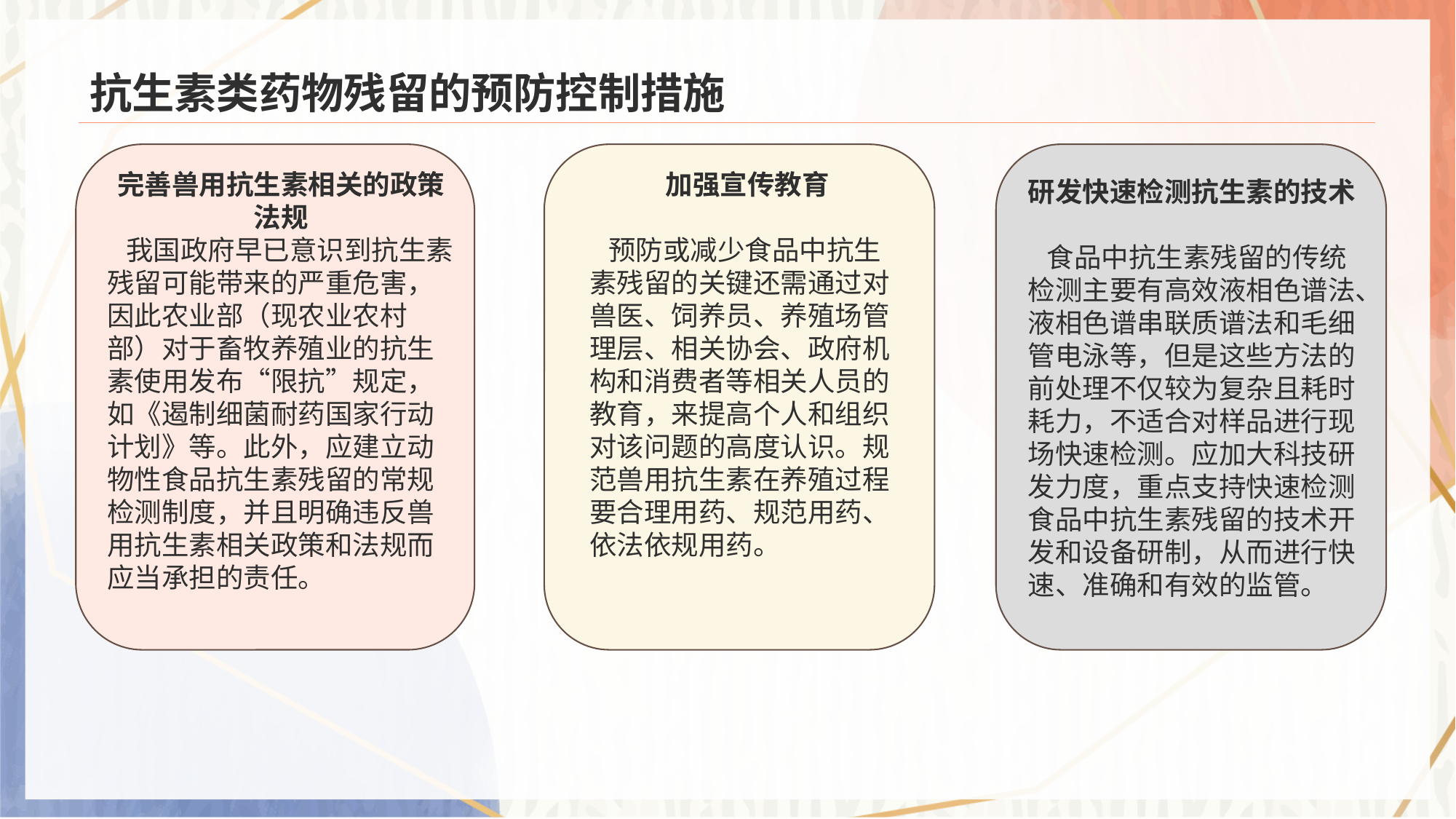

# 抗生素类药物残留的预防控制措施

完善兽用抗生素相关的政策法规
  我国政府早已意识到抗生素残留可能带来的严重危害，因此农业部（现农业农村部）对于畜牧养殖业的抗生素使用发布“限抗”规定，如《遏制细菌耐药国家行动计划》等。此外，应建立动物性食品抗生素残留的常规检测制度，并且明确违反兽用抗生素相关政策和法规而应当承担的责任。
 加强宣传教育

  预防或减少食品中抗生素残留的关键还需通过对兽医、饲养员、养殖场管理层、相关协会、政府机构和消费者等相关人员的教育，来提高个人和组织对该问题的高度认识。规范兽用抗生素在养殖过程要合理用药、规范用药、依法依规用药。
研发快速检测抗生素的技术

  食品中抗生素残留的传统检测主要有高效液相色谱法、液相色谱串联质谱法和毛细管电泳等，但是这些方法的前处理不仅较为复杂且耗时耗力，不适合对样品进行现场快速检测。应加大科技研发力度，重点支持快速检测食品中抗生素残留的技术开发和设备研制，从而进行快速、准确和有效的监管。